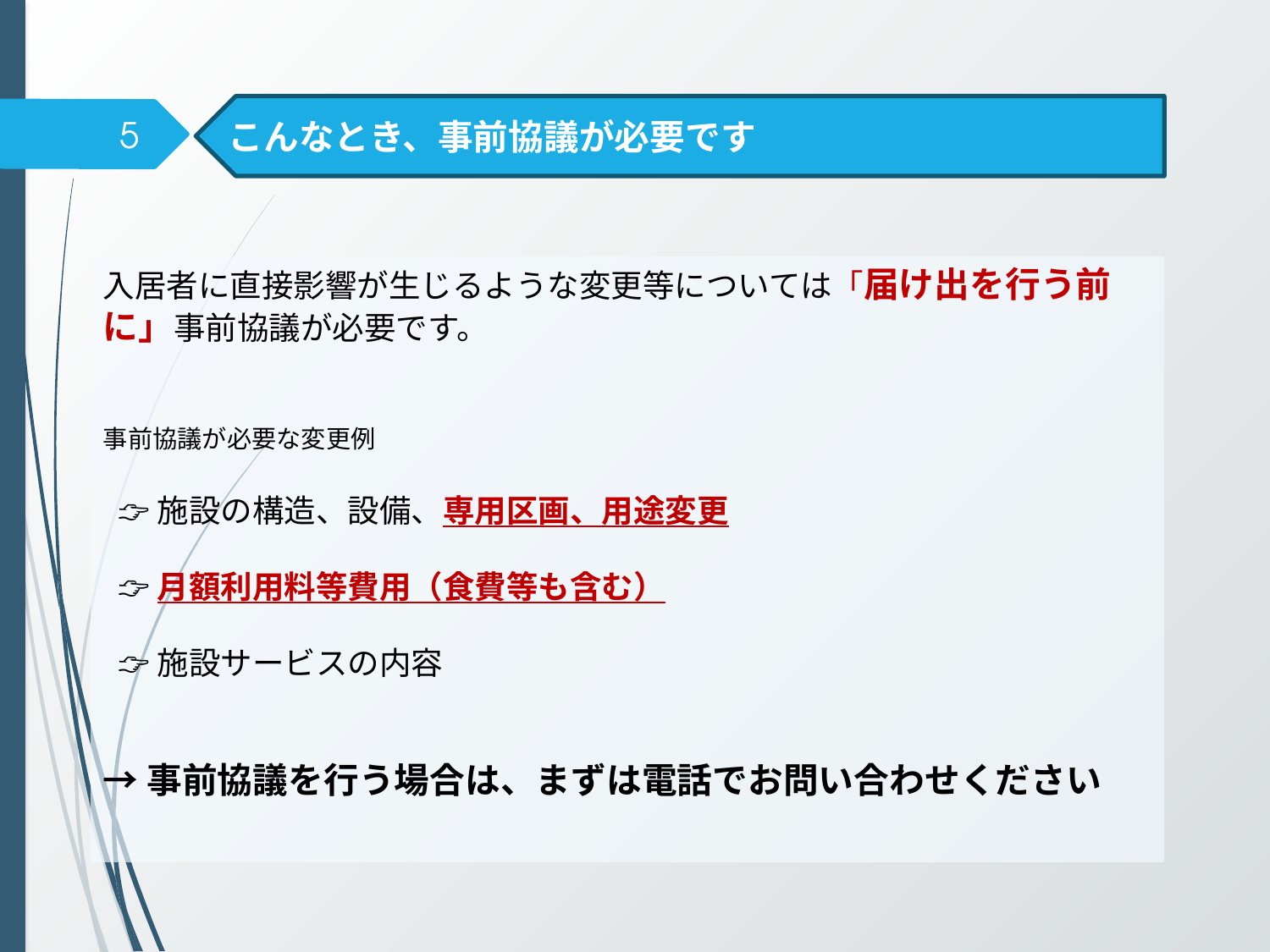

こんなとき、事前協議が必要です
5
入居者に直接影響が生じるような変更等については「届け出を行う前に」事前協議が必要です。

事前協議が必要な変更例

  👉施設の構造、設備、専用区画、用途変更

  👉月額利用料等費用（食費等も含む）

  👉施設サービスの内容

→事前協議を行う場合は、まずは電話でお問い合わせください